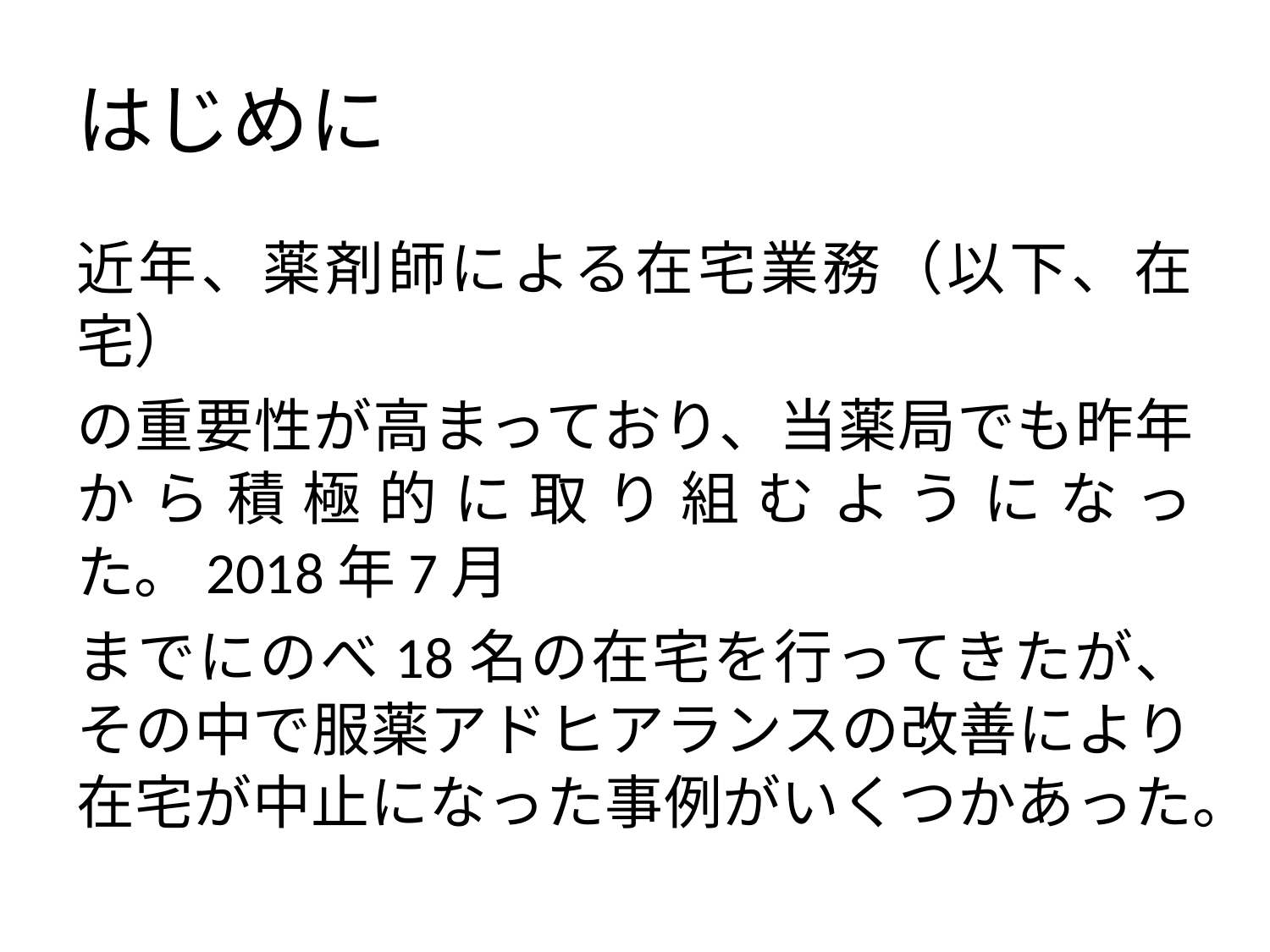

# はじめに
近年、薬剤師による在宅業務（以下、在宅）
の重要性が高まっており、当薬局でも昨年から積極的に取り組むようになった。2018年7月
までにのべ18名の在宅を行ってきたが、その中で服薬アドヒアランスの改善により在宅が中止になった事例がいくつかあった。